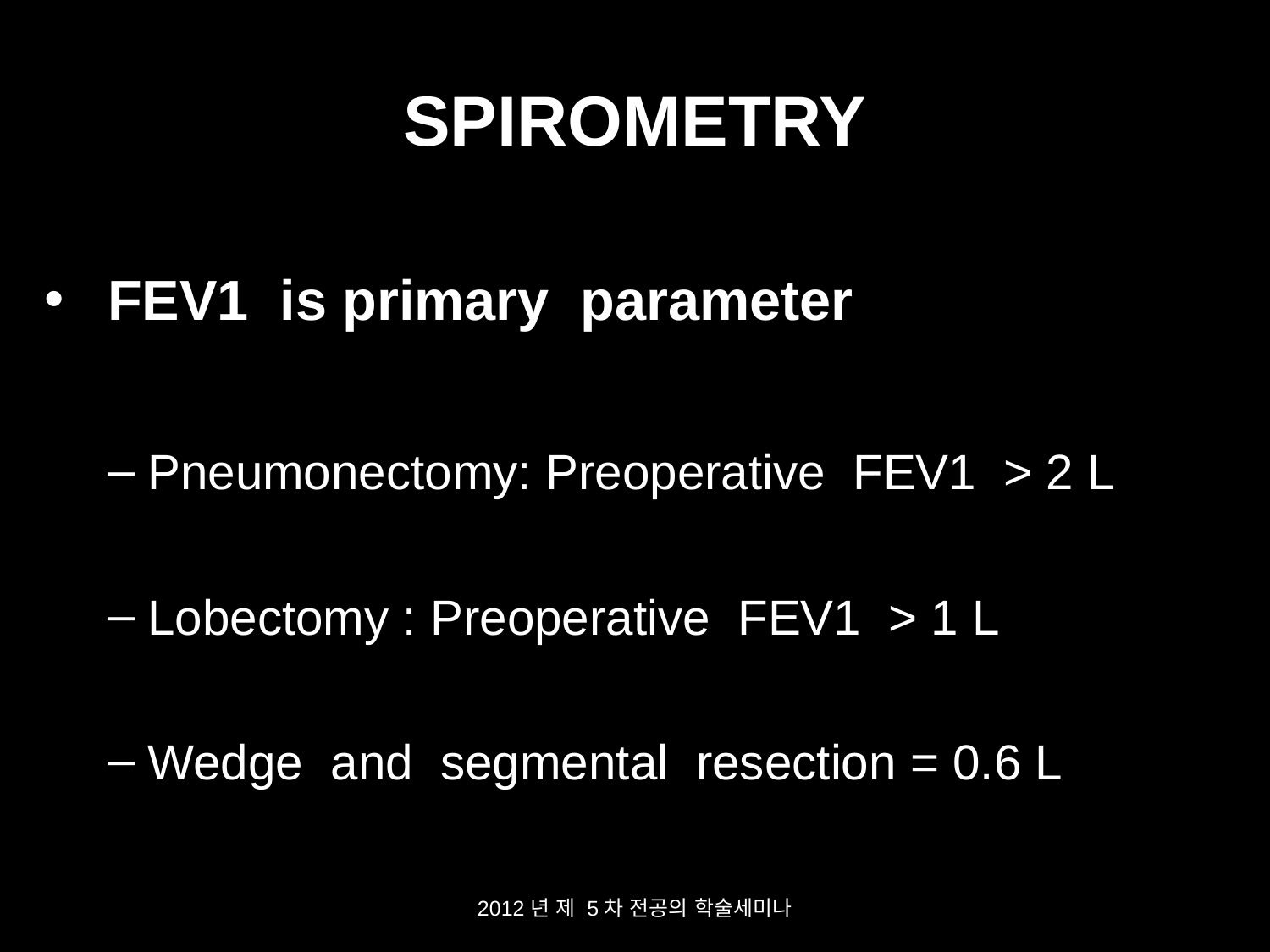

# SPIROMETRY
 FEV1  is primary  parameter

Pneumonectomy: Preoperative  FEV1  > 2 L

Lobectomy : Preoperative  FEV1  > 1 L

Wedge  and  segmental  resection = 0.6 L

2012년 제 5차 전공의 학술세미나